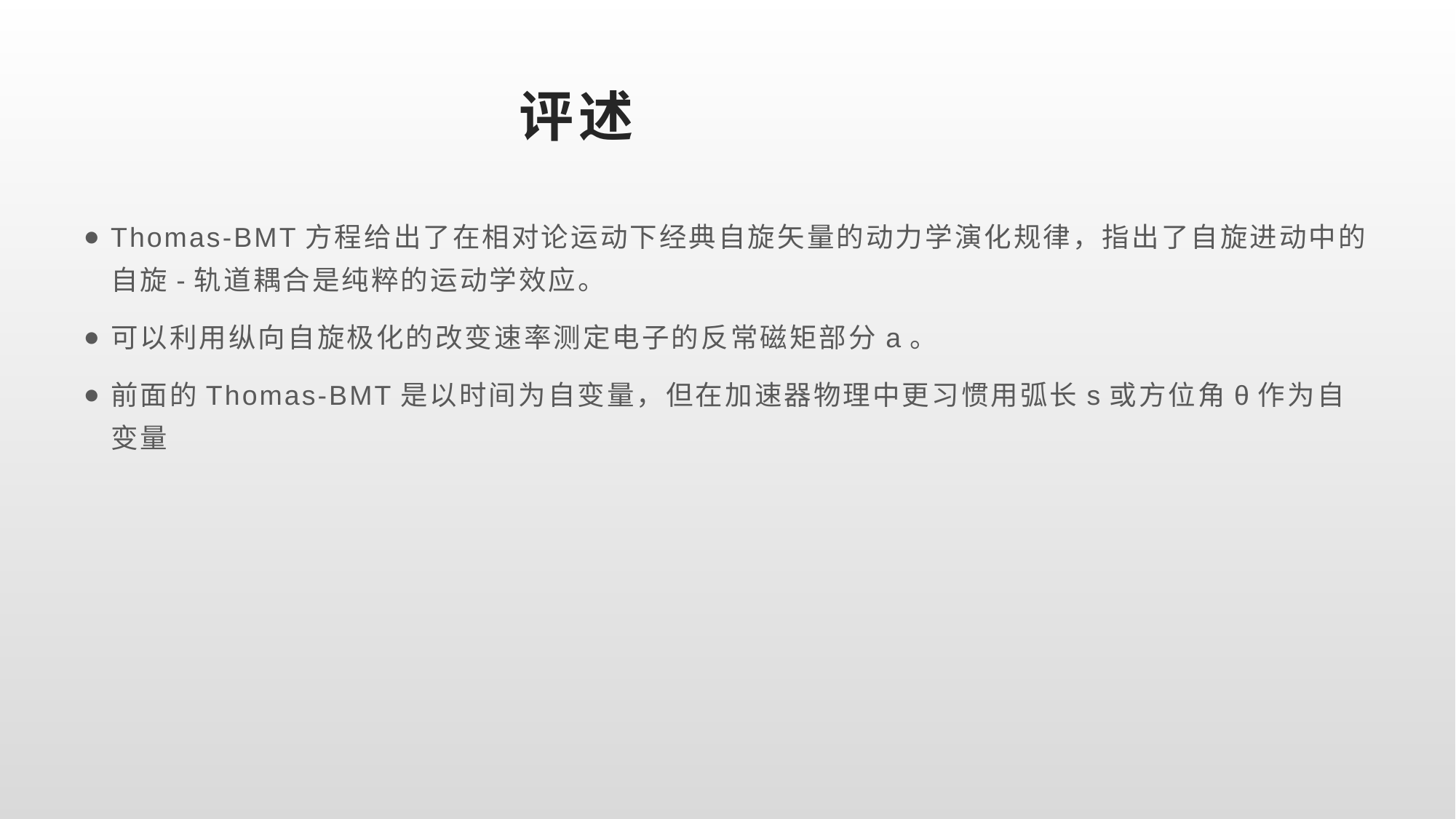

# 评述
Thomas-BMT方程给出了在相对论运动下经典自旋矢量的动力学演化规律，指出了自旋进动中的自旋-轨道耦合是纯粹的运动学效应。
可以利用纵向自旋极化的改变速率测定电子的反常磁矩部分a。
前面的Thomas-BMT是以时间为自变量，但在加速器物理中更习惯用弧长s或方位角θ作为自变量